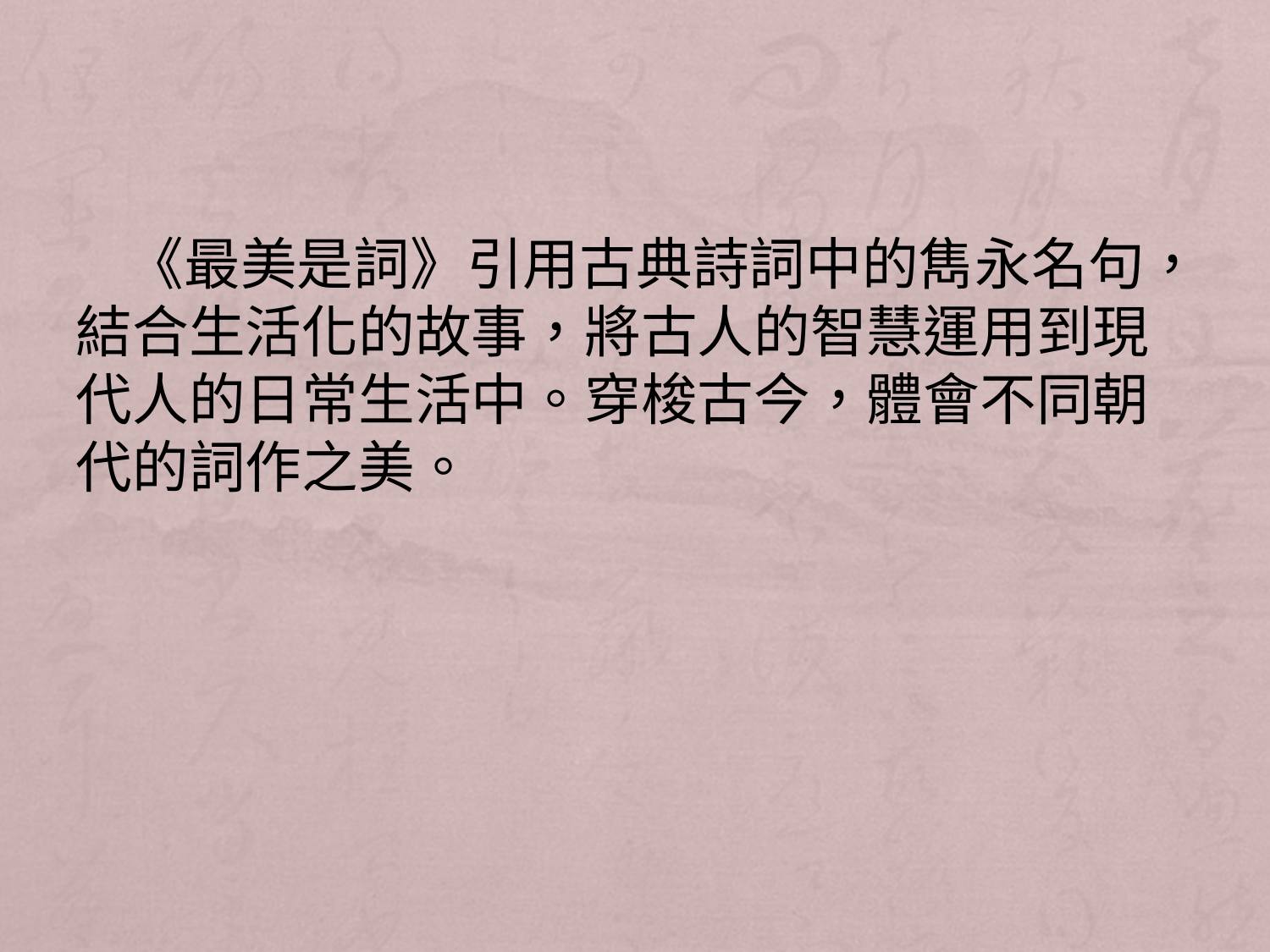

#
   《最美是詞》引用古典詩詞中的雋永名句，結合生活化的故事，將古人的智慧運用到現代人的日常生活中。穿梭古今，體會不同朝代的詞作之美。